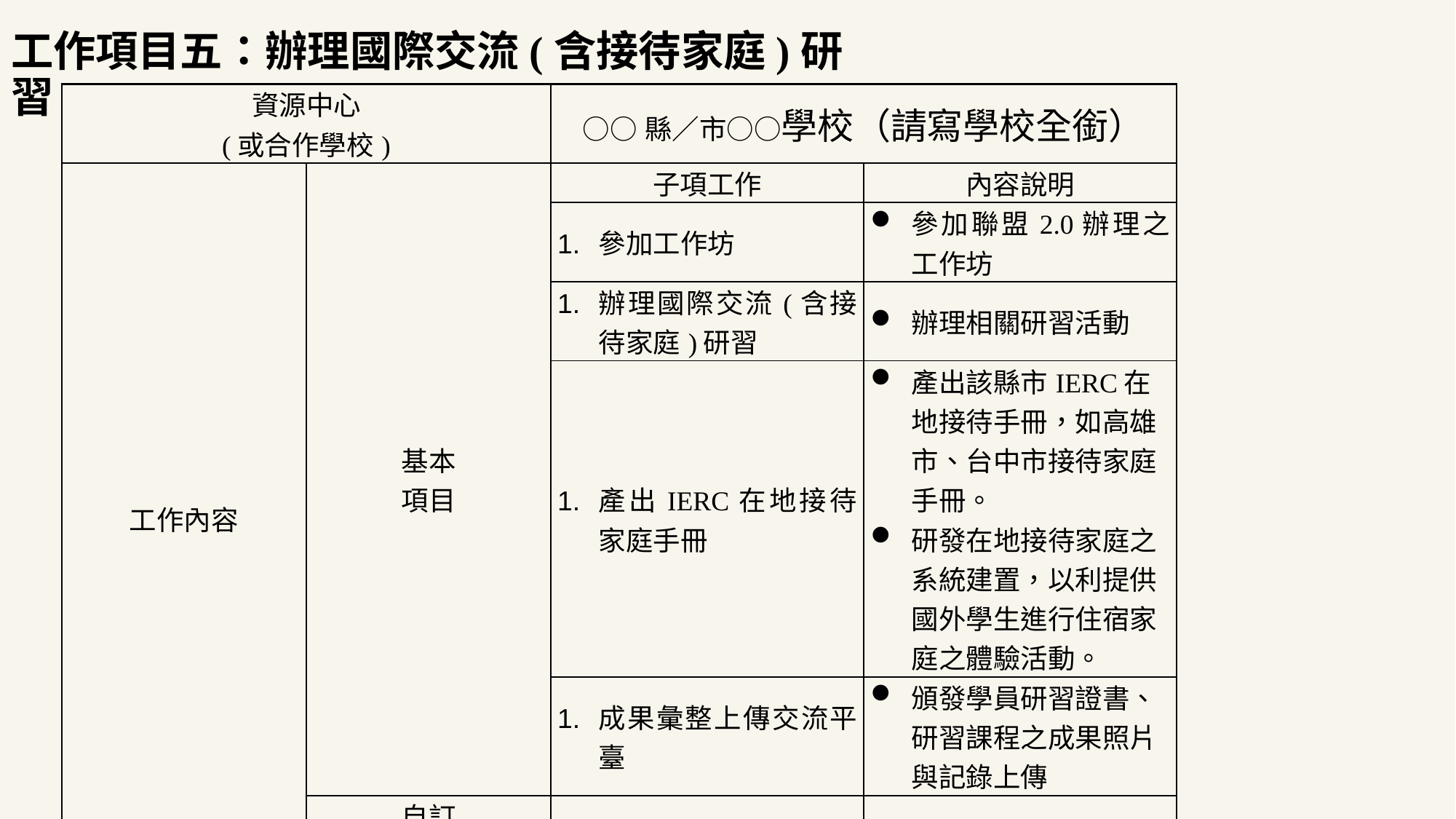

工作項目五：辦理國際交流(含接待家庭)研習
| 資源中心 (或合作學校) |  | ○○縣／市○○學校（請寫學校全銜） |  |
| --- | --- | --- | --- |
| 工作內容 | 基本 項目 | 子項工作 | 內容說明 |
|  |  | 參加工作坊 | 參加聯盟2.0辦理之工作坊 |
|  |  | 辦理國際交流(含接待家庭)研習 | 辦理相關研習活動 |
|  |  | 產出IERC在地接待家庭手冊 | 產出該縣市IERC在地接待手冊，如高雄市、台中市接待家庭手冊。 研發在地接待家庭之系統建置，以利提供國外學生進行住宿家庭之體驗活動。 |
|  |  | 成果彙整上傳交流平臺 | 頒發學員研習證書、研習課程之成果照片與記錄上傳 |
|  | 自訂 項目 | (請依實際需求撰寫) |  |
| 註：得視計畫內容需要自行新增欄位。 |  |  |  |